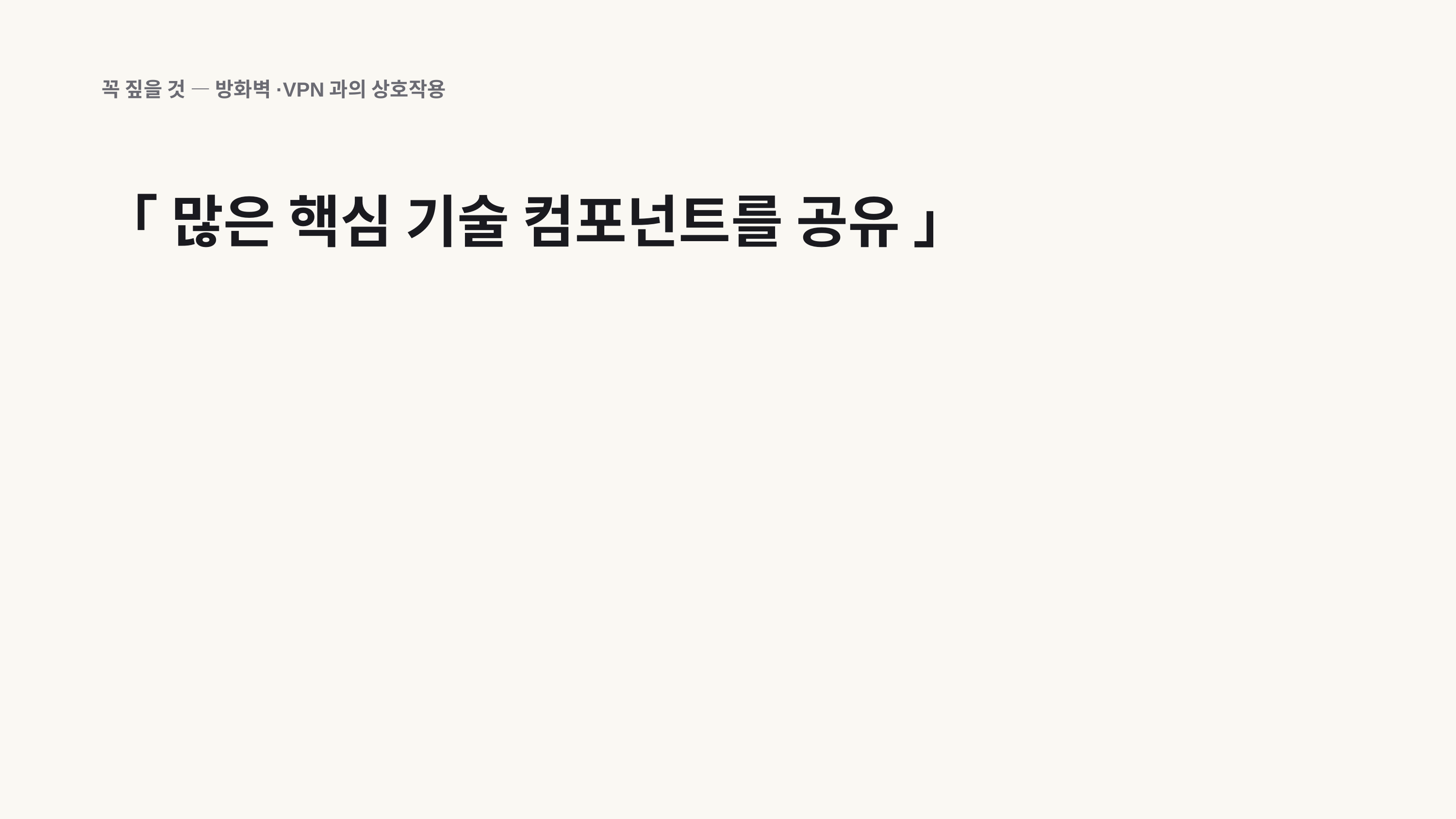

꼭 짚을 것 — 방화벽·VPN과의 상호작용
「 많은 핵심 기술 컴포넌트를 공유 」